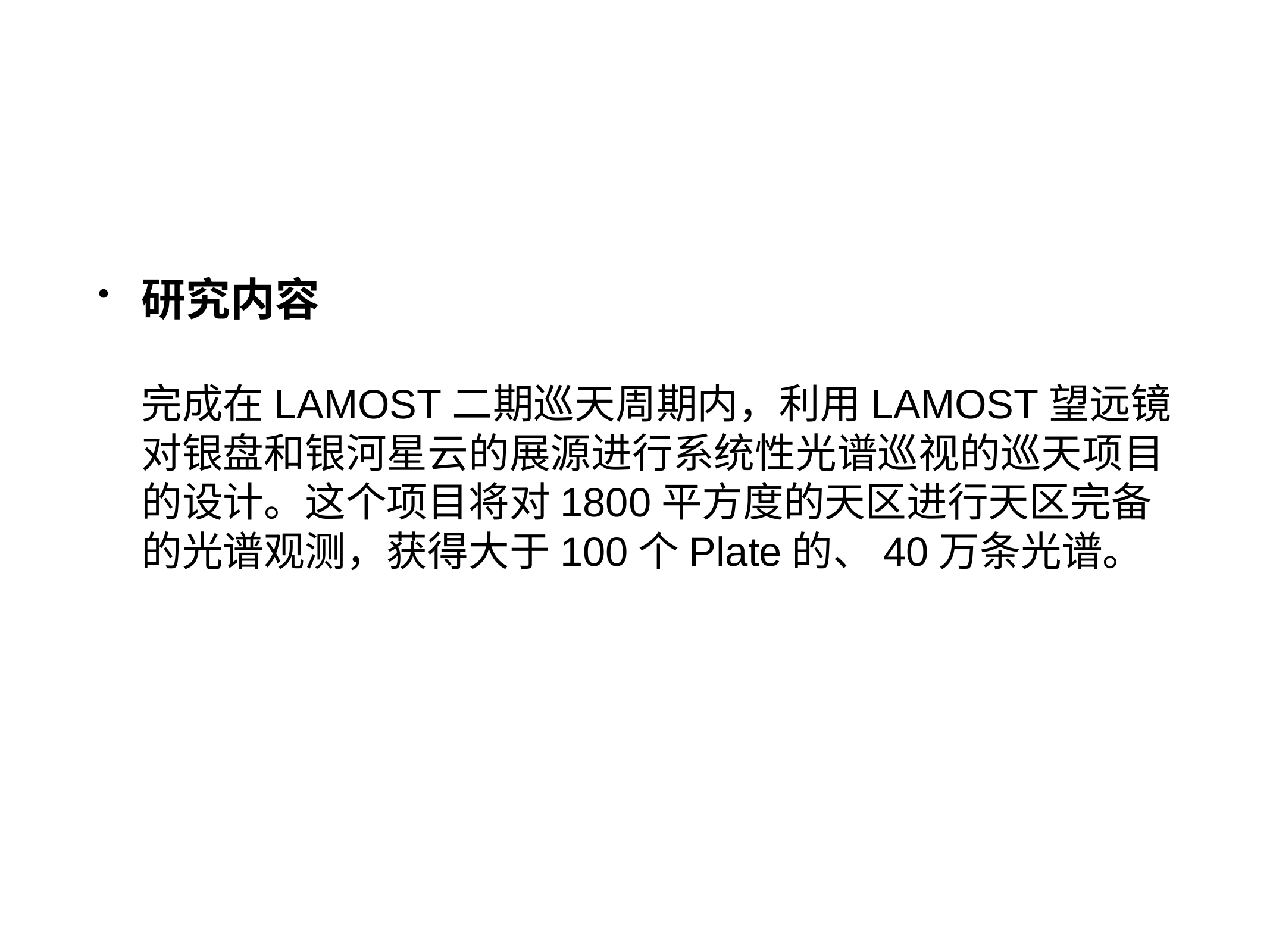

研究内容
完成在LAMOST二期巡天周期内，利用LAMOST望远镜对银盘和银河星云的展源进行系统性光谱巡视的巡天项目的设计。这个项目将对1800平方度的天区进行天区完备的光谱观测，获得大于100个Plate的、40万条光谱。